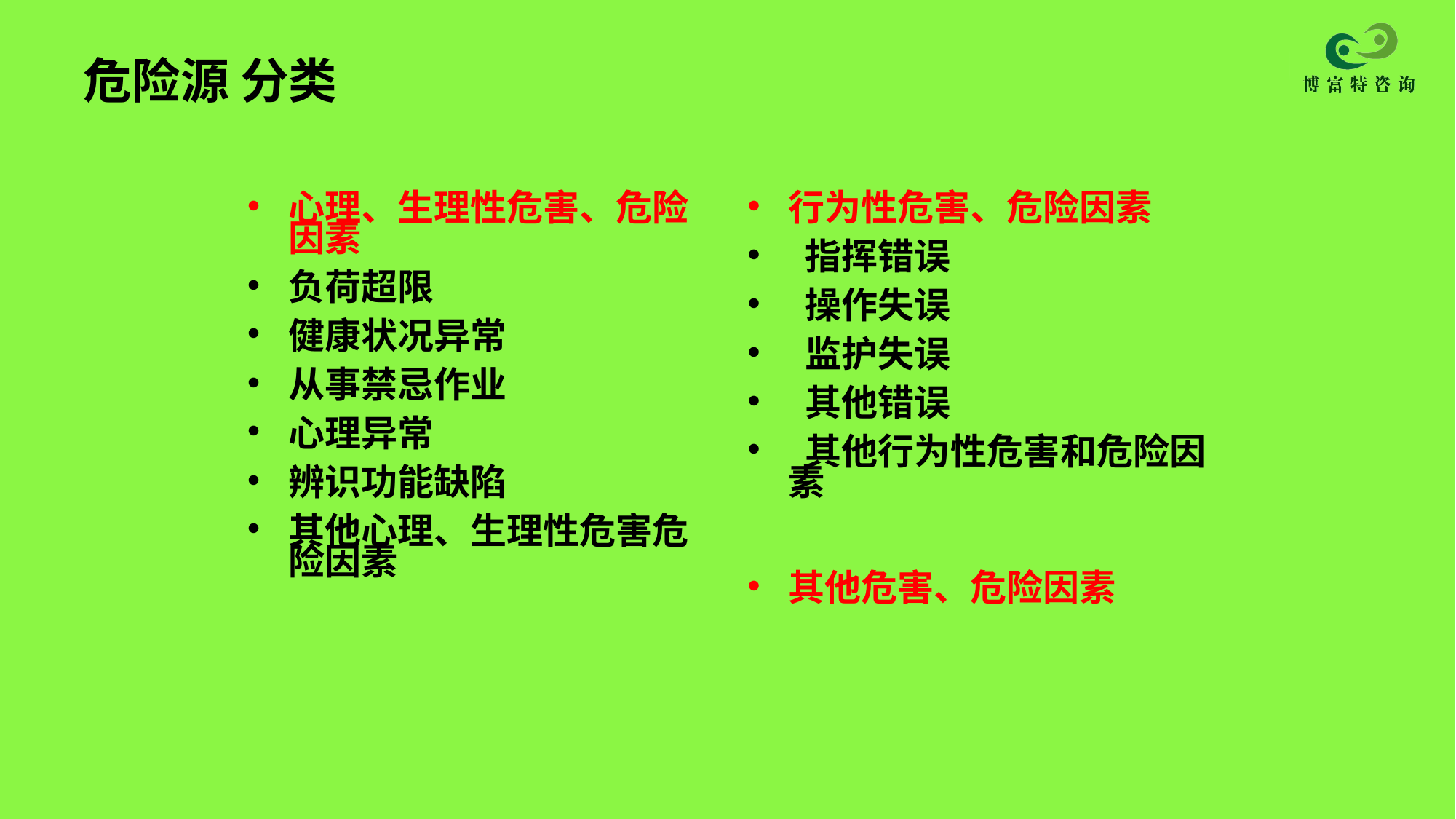

# 危险源 分类
心理、生理性危害、危险因素
负荷超限
健康状况异常
从事禁忌作业
心理异常
辨识功能缺陷
其他心理、生理性危害危险因素

行为性危害、危险因素
 指挥错误
 操作失误
 监护失误
 其他错误
 其他行为性危害和危险因素

其他危害、危险因素